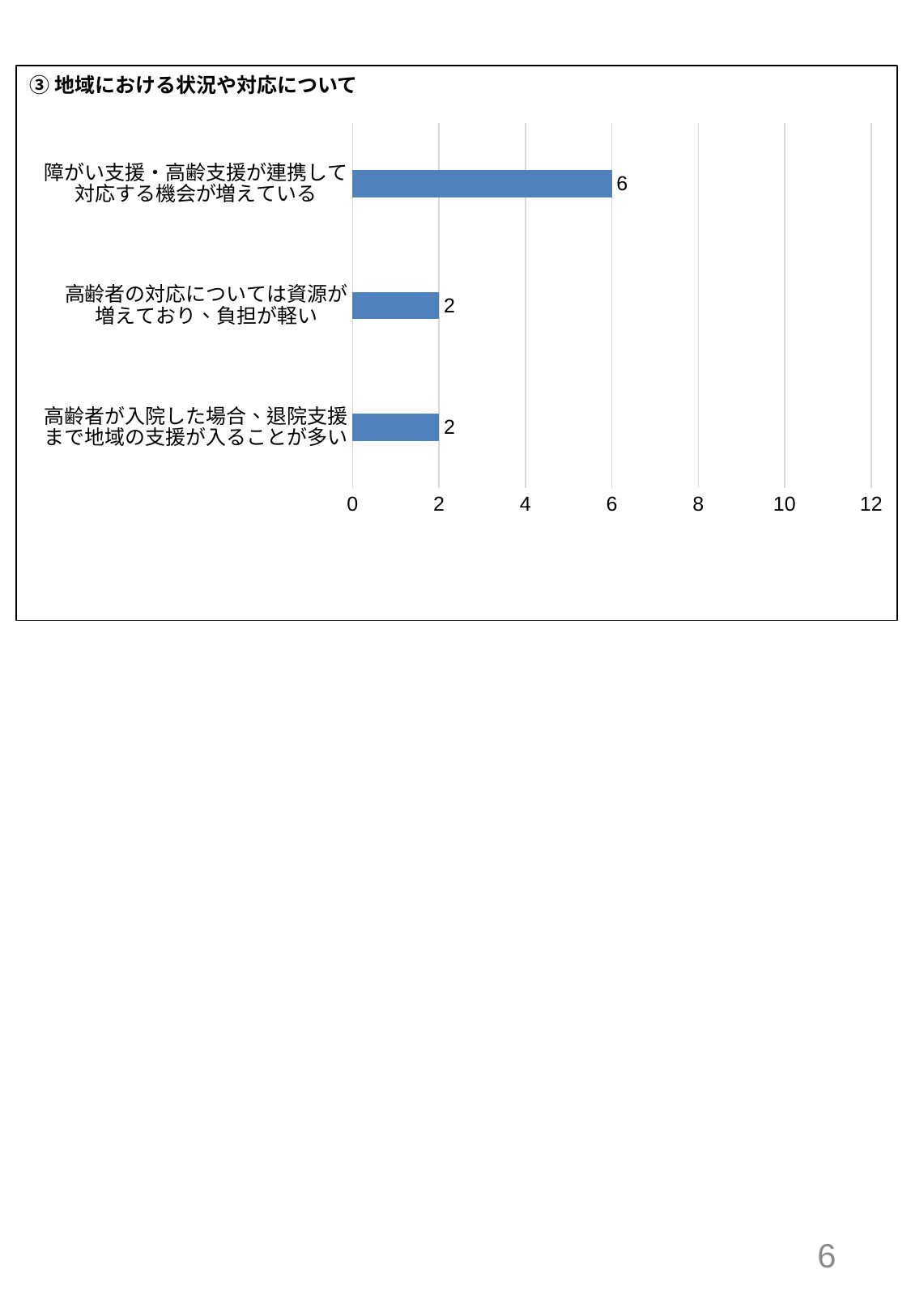

### Chart

| Category |  |
|---|---|
| 高齢者が入院した場合、退院支援
まで地域の支援が入ることが多い | 2.0 |
| 高齢者の対応については資源が
増えており、負担が軽い | 2.0 |
| 障がい支援・高齢支援が連携して
対応する機会が増えている | 6.0 |
③地域における状況や対応について
6